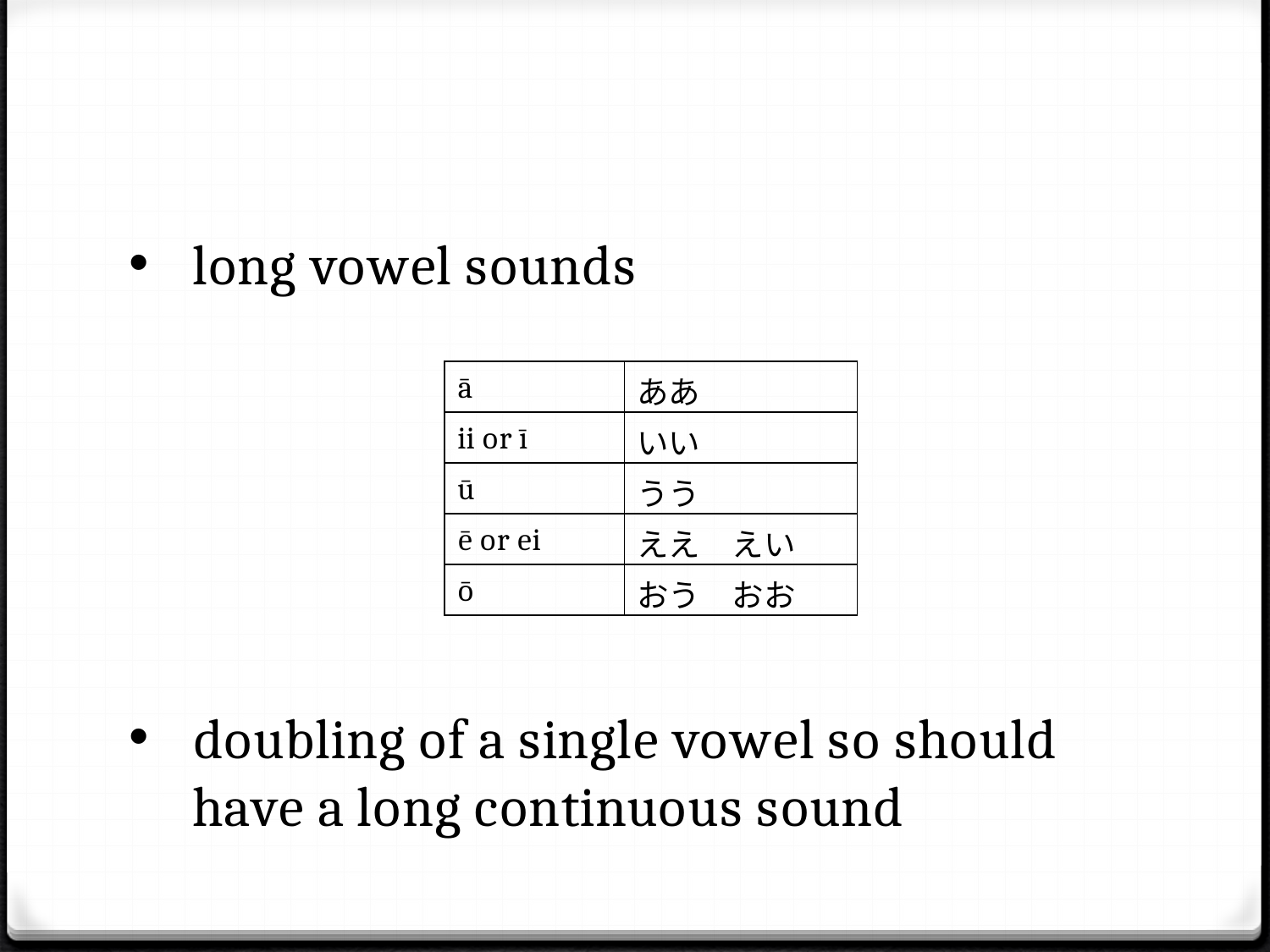

long vowel sounds

doubling of a single vowel so should have a long continuous sound

| ā | ああ |
| --- | --- |
| ii or ī | いい |
| ū | うう |
| ē or ei | ええ　えい |
| ō | おう　おお |